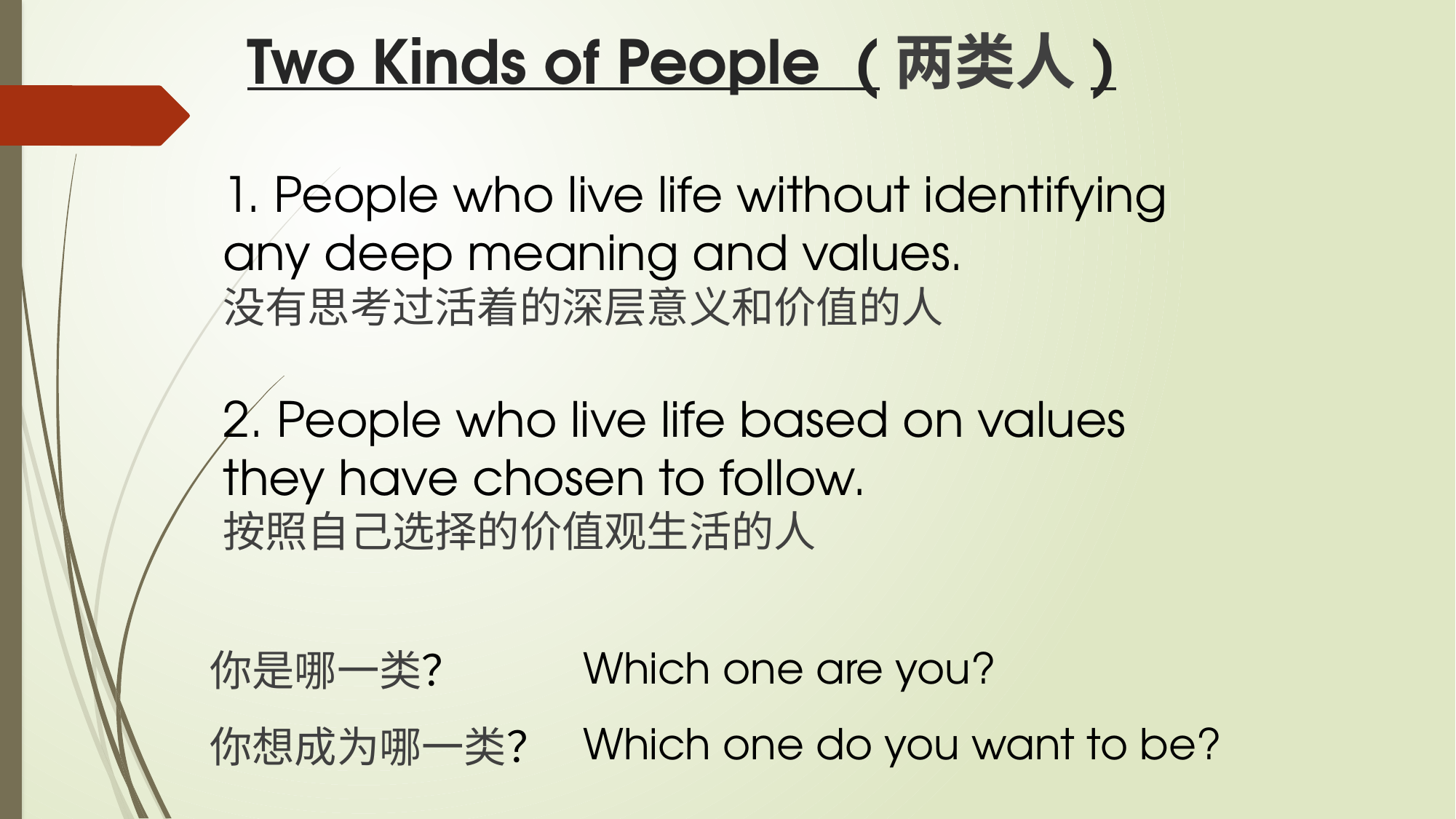

# Two Kinds of People  (两类人)
1. People who live life without identifying any deep meaning and values.
没有思考过活着的深层意义和价值的人
2. People who live life based on values they have chosen to follow.
按照自己选择的价值观生活的人
Which one are you?
Which one do you want to be?
你是哪一类？
你想成为哪一类？